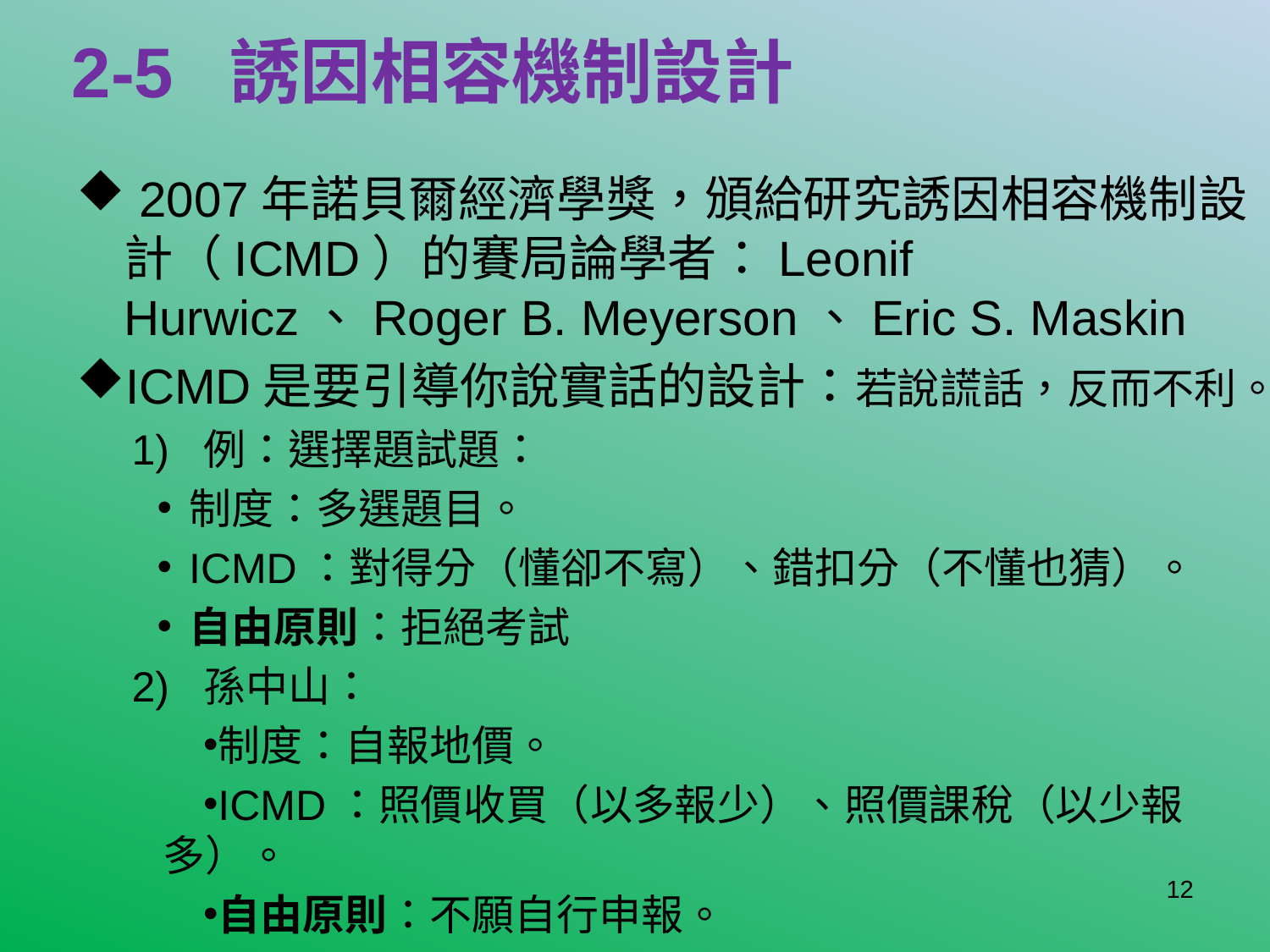

# 2-5  誘因相容機制設計
 2007年諾貝爾經濟學獎，頒給研究誘因相容機制設計（ICMD）的賽局論學者：Leonif Hurwicz、Roger B. Meyerson、Eric S. Maskin
ICMD是要引導你說實話的設計：若說謊話，反而不利。
例：選擇題試題：
制度：多選題目。
ICMD：對得分（懂卻不寫）、錯扣分（不懂也猜）。
自由原則：拒絕考試
孫中山：
制度：自報地價。
ICMD：照價收買（以多報少）、照價課稅（以少報多）。
自由原則：不願自行申報。

12